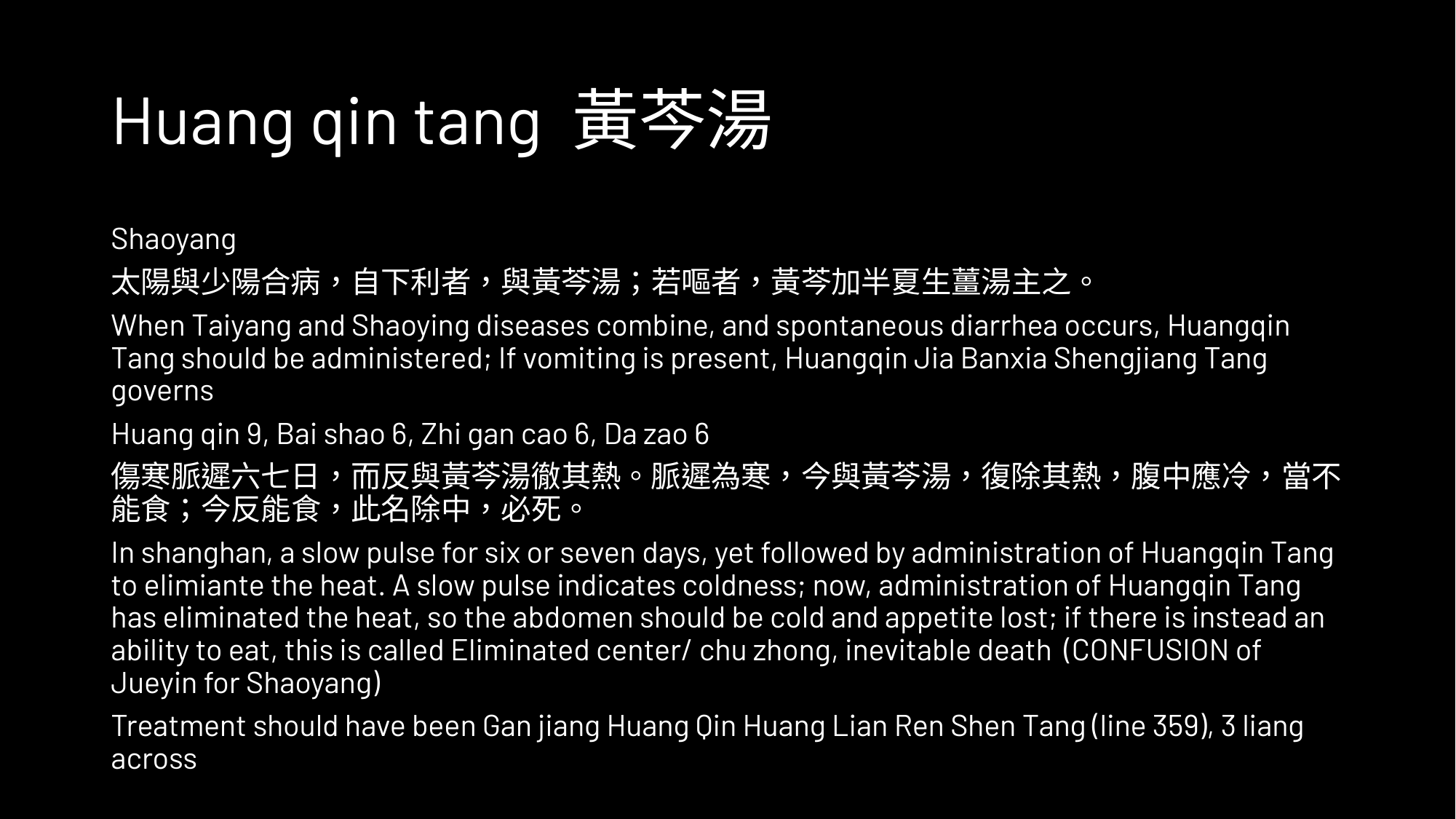

# Huang qin tang 黃芩湯
Shaoyang
太陽與少陽合病，自下利者，與黃芩湯；若嘔者，黃芩加半夏生薑湯主之。
When Taiyang and Shaoying diseases combine, and spontaneous diarrhea occurs, Huangqin Tang should be administered; If vomiting is present, Huangqin Jia Banxia Shengjiang Tang governs
Huang qin 9, Bai shao 6, Zhi gan cao 6, Da zao 6
傷寒脈遲六七日，而反與黃芩湯徹其熱。脈遲為寒，今與黃芩湯，復除其熱，腹中應冷，當不能食；今反能食，此名除中，必死。
In shanghan, a slow pulse for six or seven days, yet followed by administration of Huangqin Tang to elimiante the heat. A slow pulse indicates coldness; now, administration of Huangqin Tang has eliminated the heat, so the abdomen should be cold and appetite lost; if there is instead an ability to eat, this is called Eliminated center/ chu zhong, inevitable death  (CONFUSION of Jueyin for Shaoyang)
Treatment should have been Gan jiang Huang Qin Huang Lian Ren Shen Tang (line 359), 3 liang across